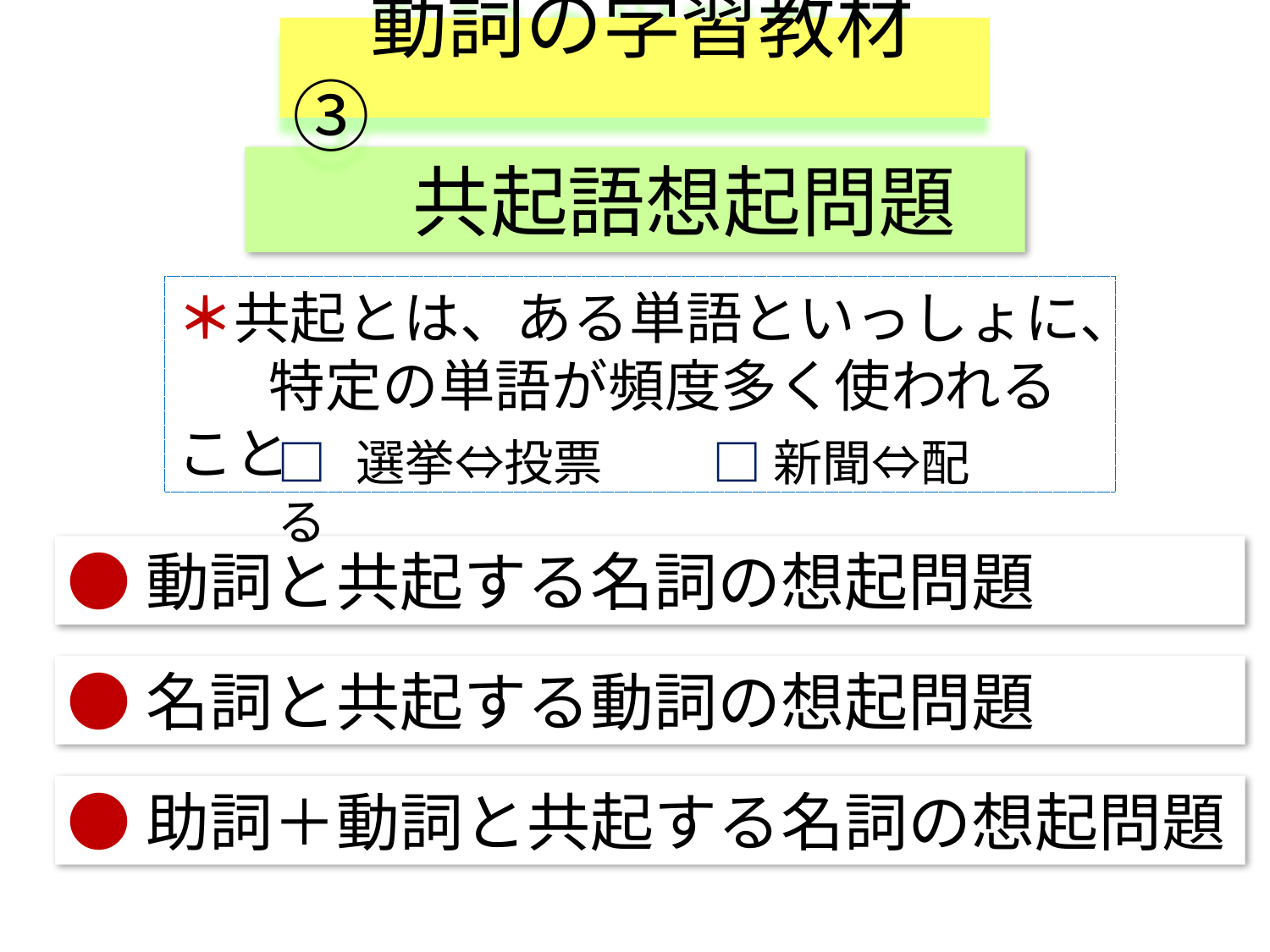

動詞の学習教材③
　　共起語想起問題
＊共起とは、ある単語といっしょに、
　　特定の単語が頻度多く使われること
□　選挙⇔投票　　 □ 新聞⇔配る
●動詞と共起する名詞の想起問題
●名詞と共起する動詞の想起問題
●助詞＋動詞と共起する名詞の想起問題